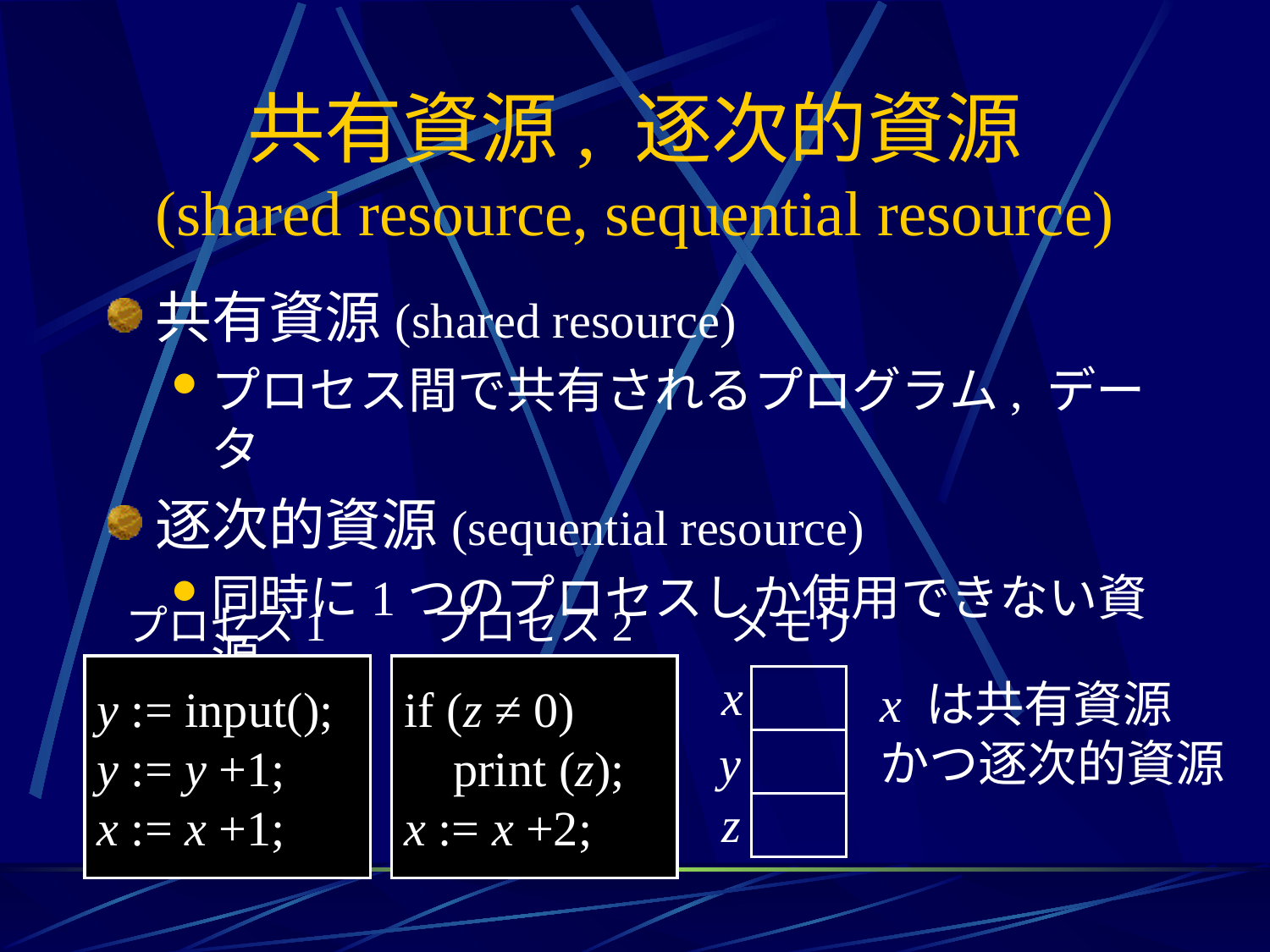

# 共有資源, 逐次的資源 (shared resource, sequential resource)
共有資源(shared resource)
プロセス間で共有されるプログラム, データ
逐次的資源(sequential resource)
同時に1つのプロセスしか使用できない資源
プロセス1
プロセス2
y := input();
y := y +1;
x := x +1;
if (z ≠ 0)
    print (z);
x := x +2;
メモリ
x

x は共有資源
かつ逐次的資源
y

z